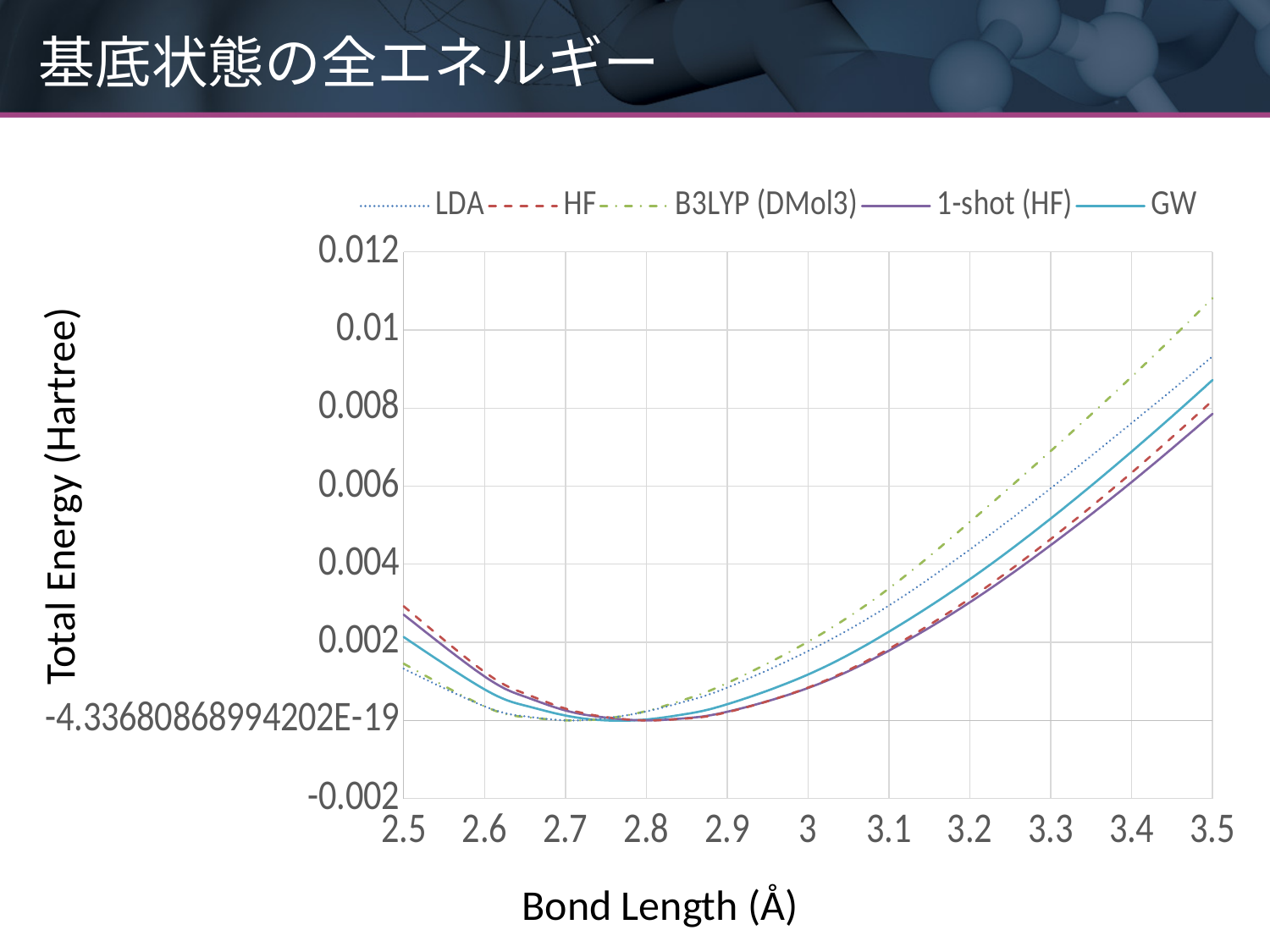

# 基底状態の全エネルギー

### Chart

| Category | LDA | HF | B3LYP (DMol3) | 1-shot (HF) | GW |
|---|---|---|---|---|---|
Total Energy (Hartree)
Bond Length (Å)